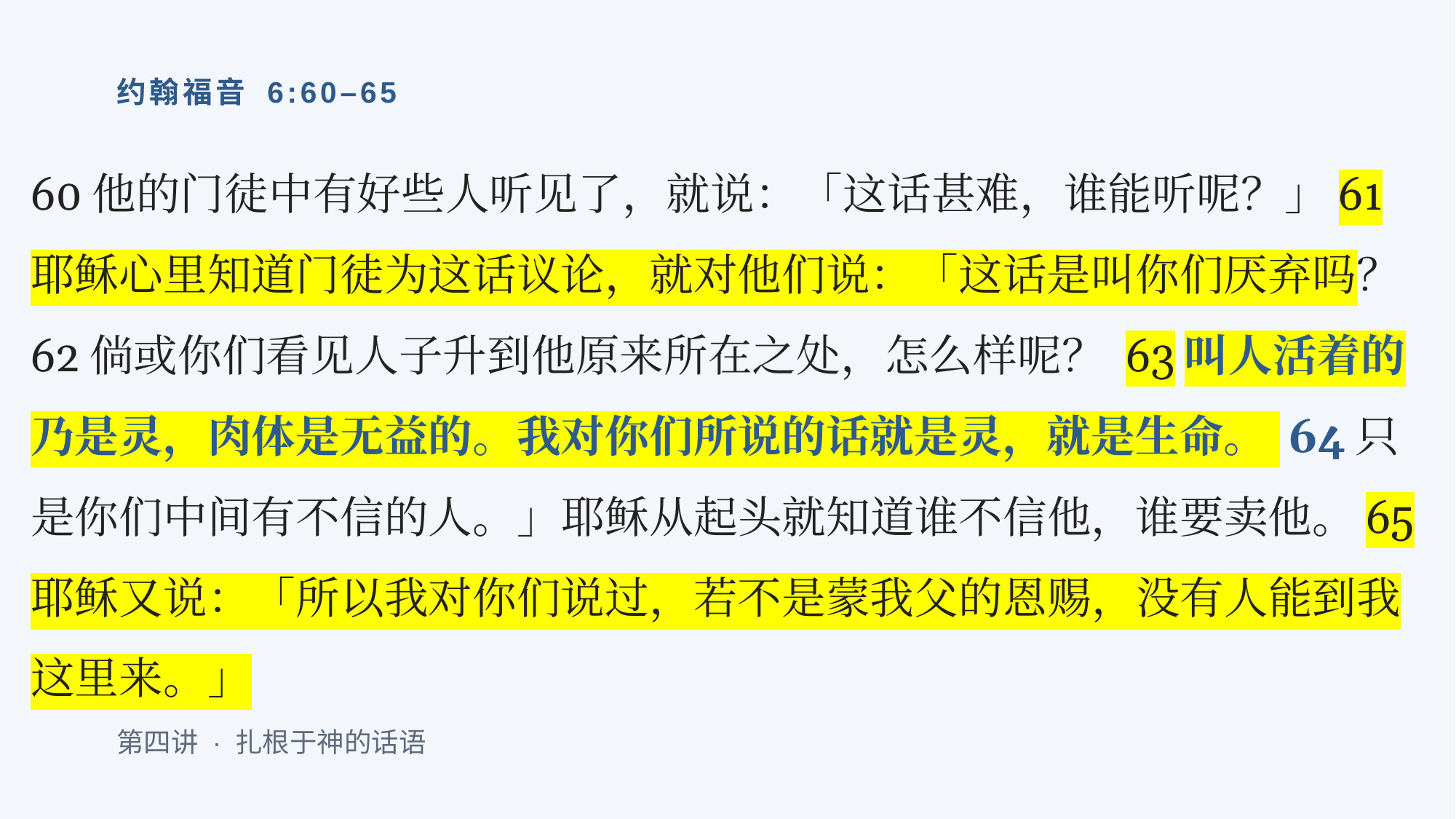

约翰福音 6:60–65
60他的门徒中有好些人听见了，就说：「这话甚难，谁能听呢？」61耶稣心里知道门徒为这话议论，就对他们说：「这话是叫你们厌弃吗？62倘或你们看见人子升到他原来所在之处，怎么样呢？ 63叫人活着的乃是灵，肉体是无益的。我对你们所说的话就是灵，就是生命。 64只是你们中间有不信的人。」耶稣从起头就知道谁不信他，谁要卖他。65耶稣又说：「所以我对你们说过，若不是蒙我父的恩赐，没有人能到我这里来。」
第四讲 · 扎根于神的话语